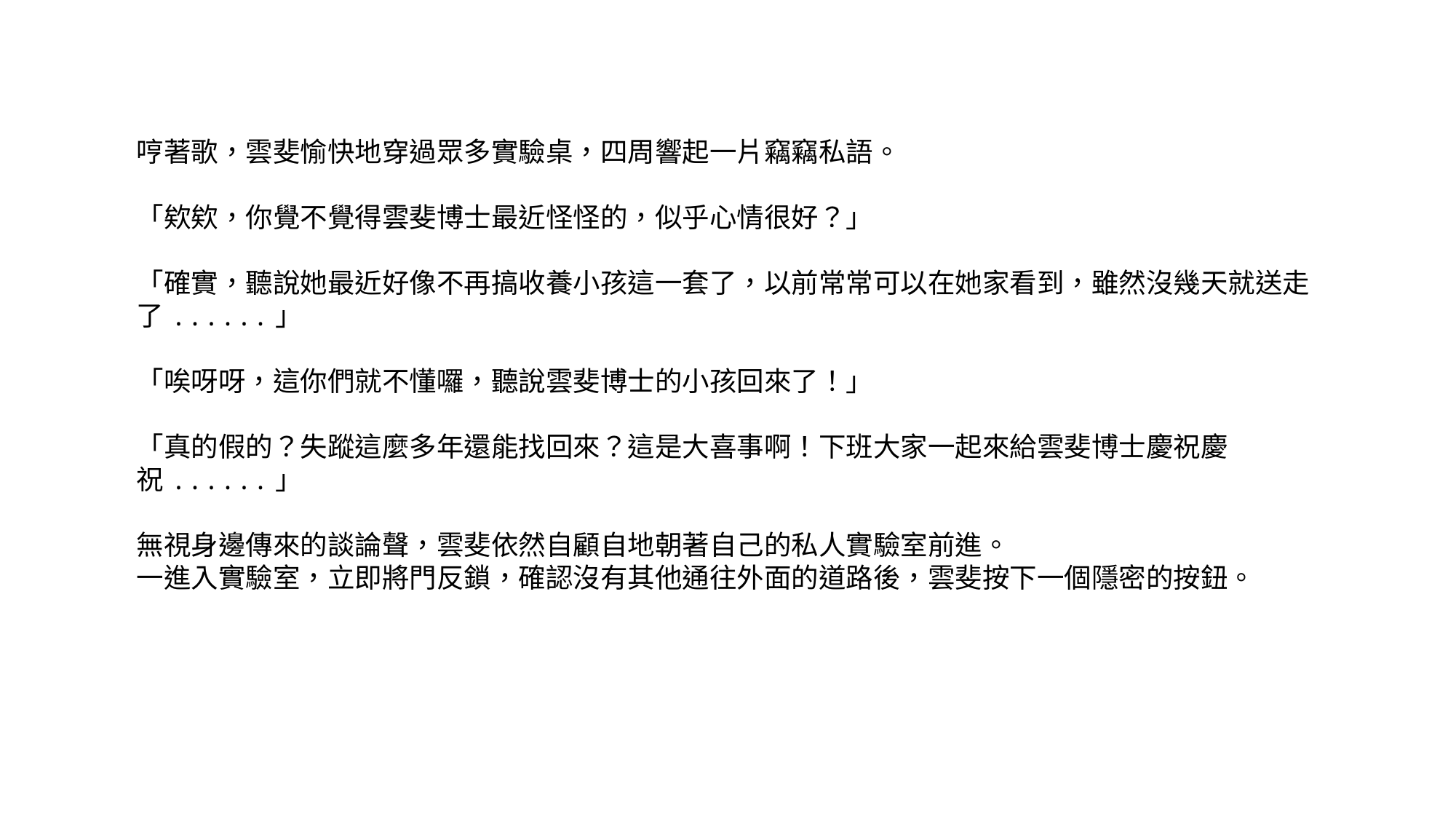

哼著歌，雲斐愉快地穿過眾多實驗桌，四周響起一片竊竊私語。

「欸欸，你覺不覺得雲斐博士最近怪怪的，似乎心情很好？」

「確實，聽說她最近好像不再搞收養小孩這一套了，以前常常可以在她家看到，雖然沒幾天就送走了......」

「唉呀呀，這你們就不懂囉，聽說雲斐博士的小孩回來了！」

「真的假的？失蹤這麼多年還能找回來？這是大喜事啊！下班大家一起來給雲斐博士慶祝慶祝......」

無視身邊傳來的談論聲，雲斐依然自顧自地朝著自己的私人實驗室前進。
一進入實驗室，立即將門反鎖，確認沒有其他通往外面的道路後，雲斐按下一個隱密的按鈕。